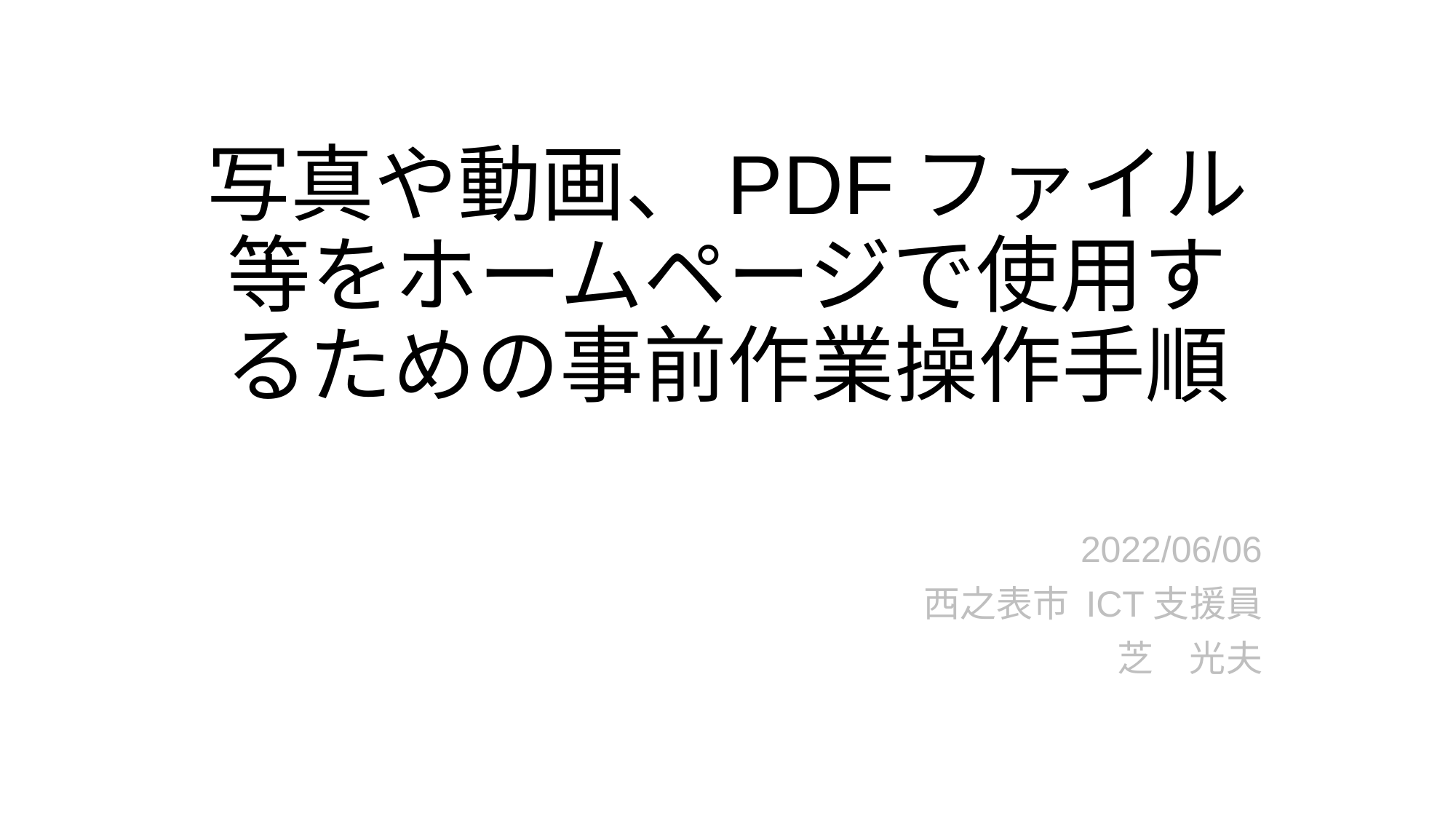

# 写真や動画、PDFファイル等をホームページで使用するための事前作業操作手順
2022/06/06
西之表市 ICT支援員
芝　光夫